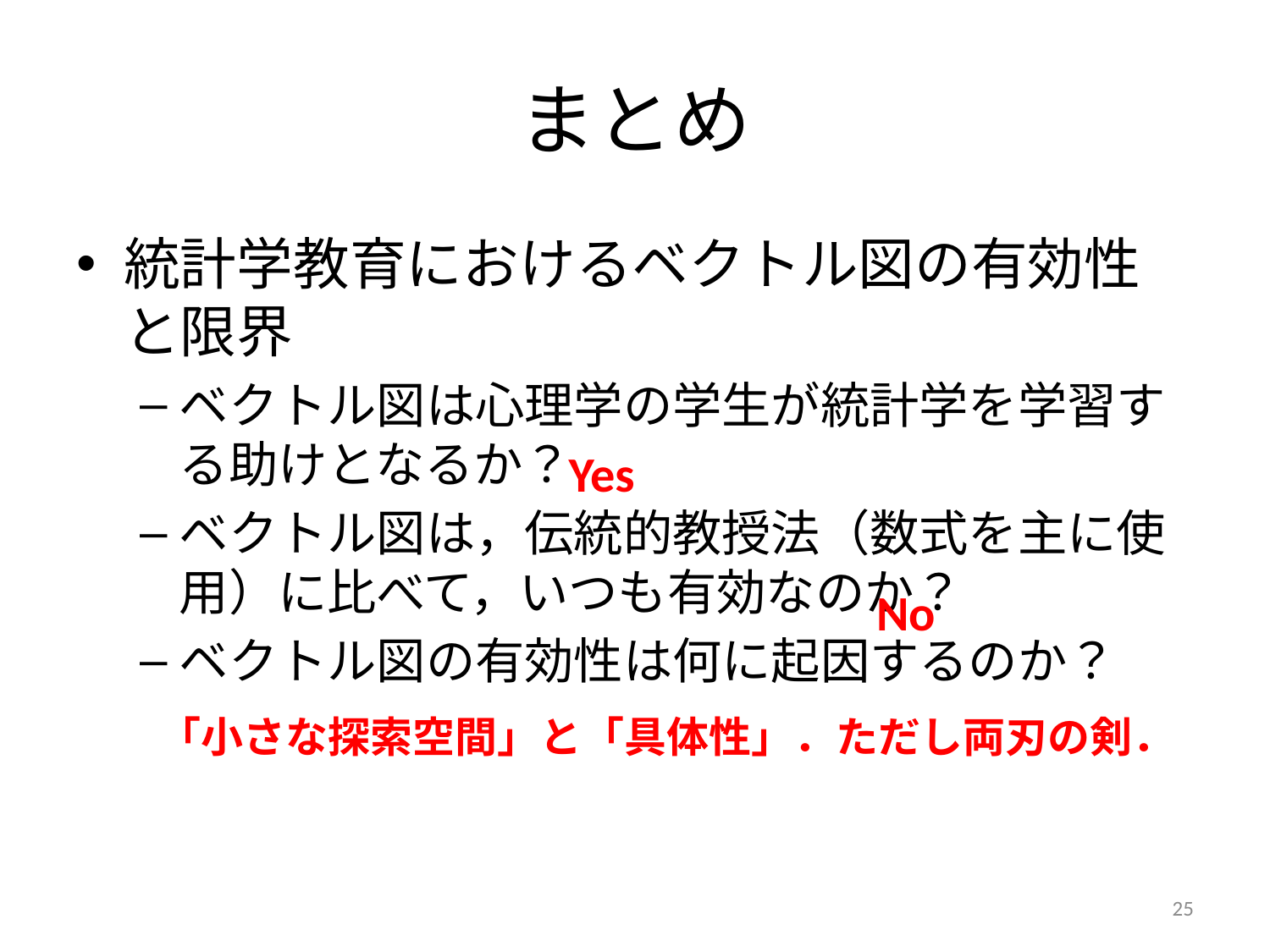

# まとめ
統計学教育におけるベクトル図の有効性と限界
ベクトル図は心理学の学生が統計学を学習する助けとなるか？
ベクトル図は，伝統的教授法（数式を主に使用）に比べて，いつも有効なのか？
ベクトル図の有効性は何に起因するのか？
Yes
No
「小さな探索空間」と「具体性」．ただし両刃の剣．
25